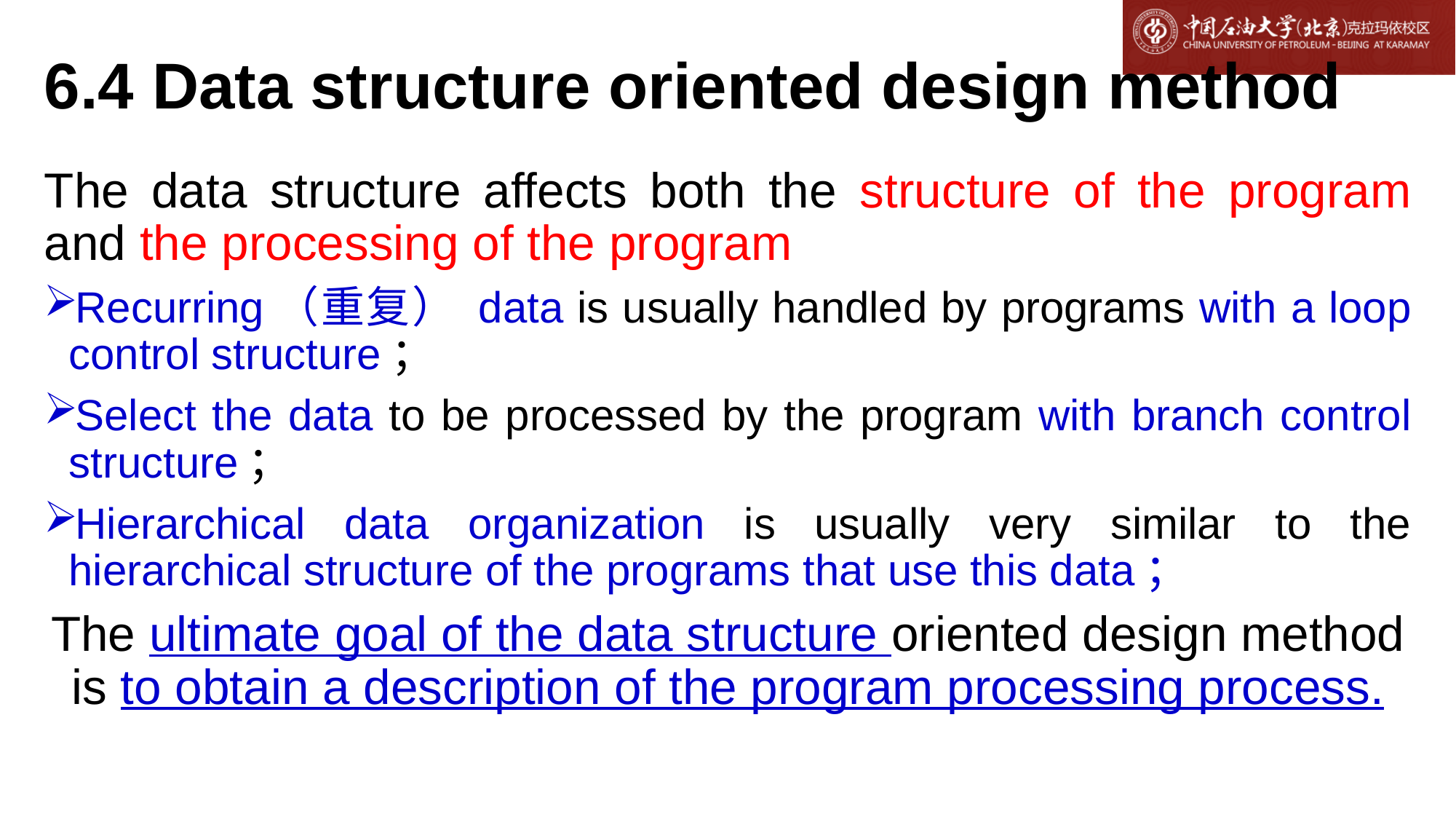

# 6.4 Data structure oriented design method
The data structure affects both the structure of the program and the processing of the program
Recurring（重复） data is usually handled by programs with a loop control structure；
Select the data to be processed by the program with branch control structure；
Hierarchical data organization is usually very similar to the hierarchical structure of the programs that use this data；
The ultimate goal of the data structure oriented design method is to obtain a description of the program processing process.